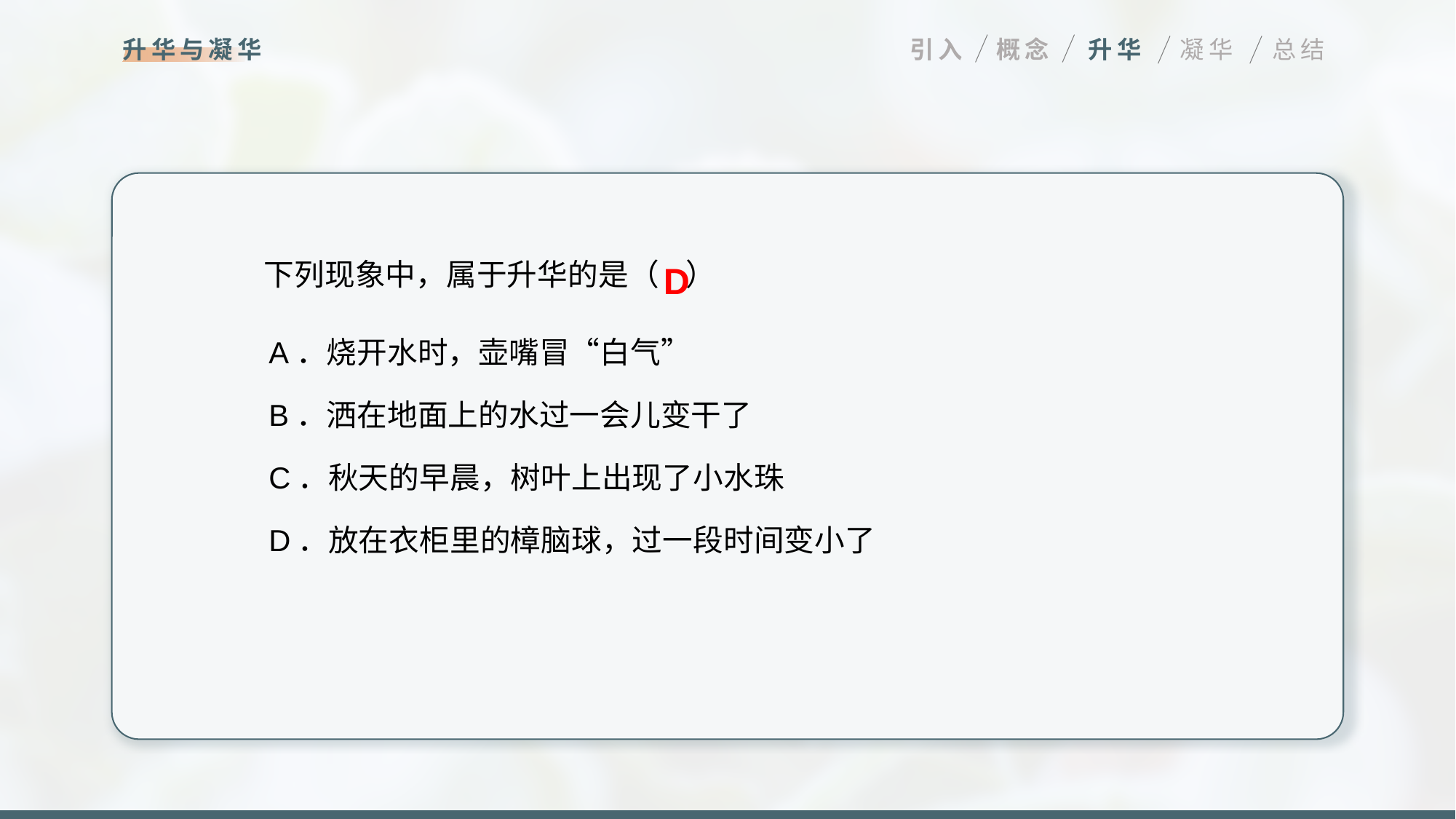

升华与凝华

引入
概念
升华
凝华
总结

D
下列现象中，属于升华的是（    ）
A．烧开水时，壶嘴冒“白气”
B．洒在地面上的水过一会儿变干了
C．秋天的早晨，树叶上出现了小水珠
D．放在衣柜里的樟脑球，过一段时间变小了